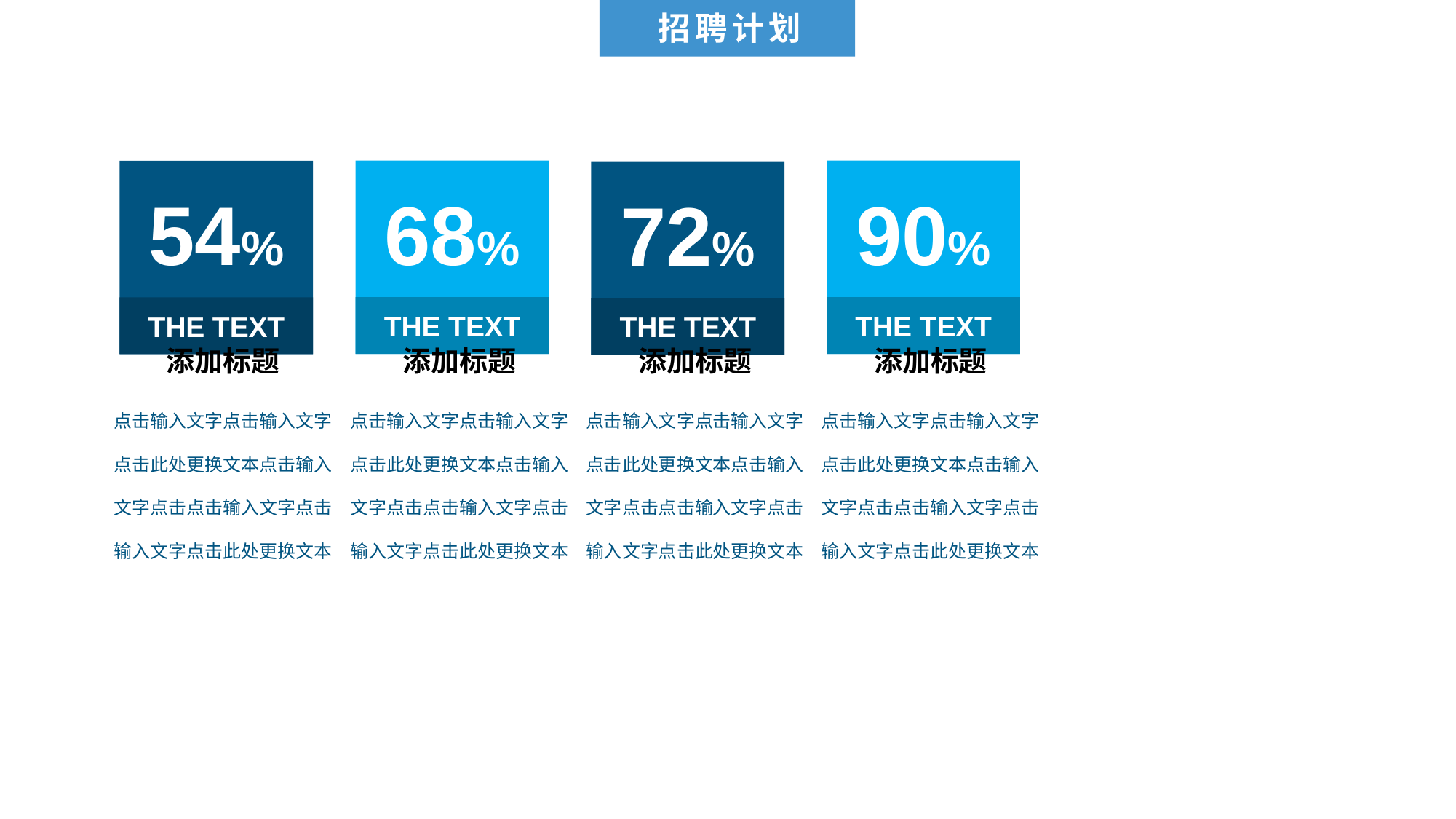

招聘计划

THE TEXT
90%

THE TEXT
68%

THE TEXT
54%

THE TEXT
72%
添加标题
点击输入文字点击输入文字点击此处更换文本点击输入文字点击点击输入文字点击输入文字点击此处更换文本
添加标题
点击输入文字点击输入文字点击此处更换文本点击输入文字点击点击输入文字点击输入文字点击此处更换文本
添加标题
点击输入文字点击输入文字点击此处更换文本点击输入文字点击点击输入文字点击输入文字点击此处更换文本
添加标题
点击输入文字点击输入文字点击此处更换文本点击输入文字点击点击输入文字点击输入文字点击此处更换文本